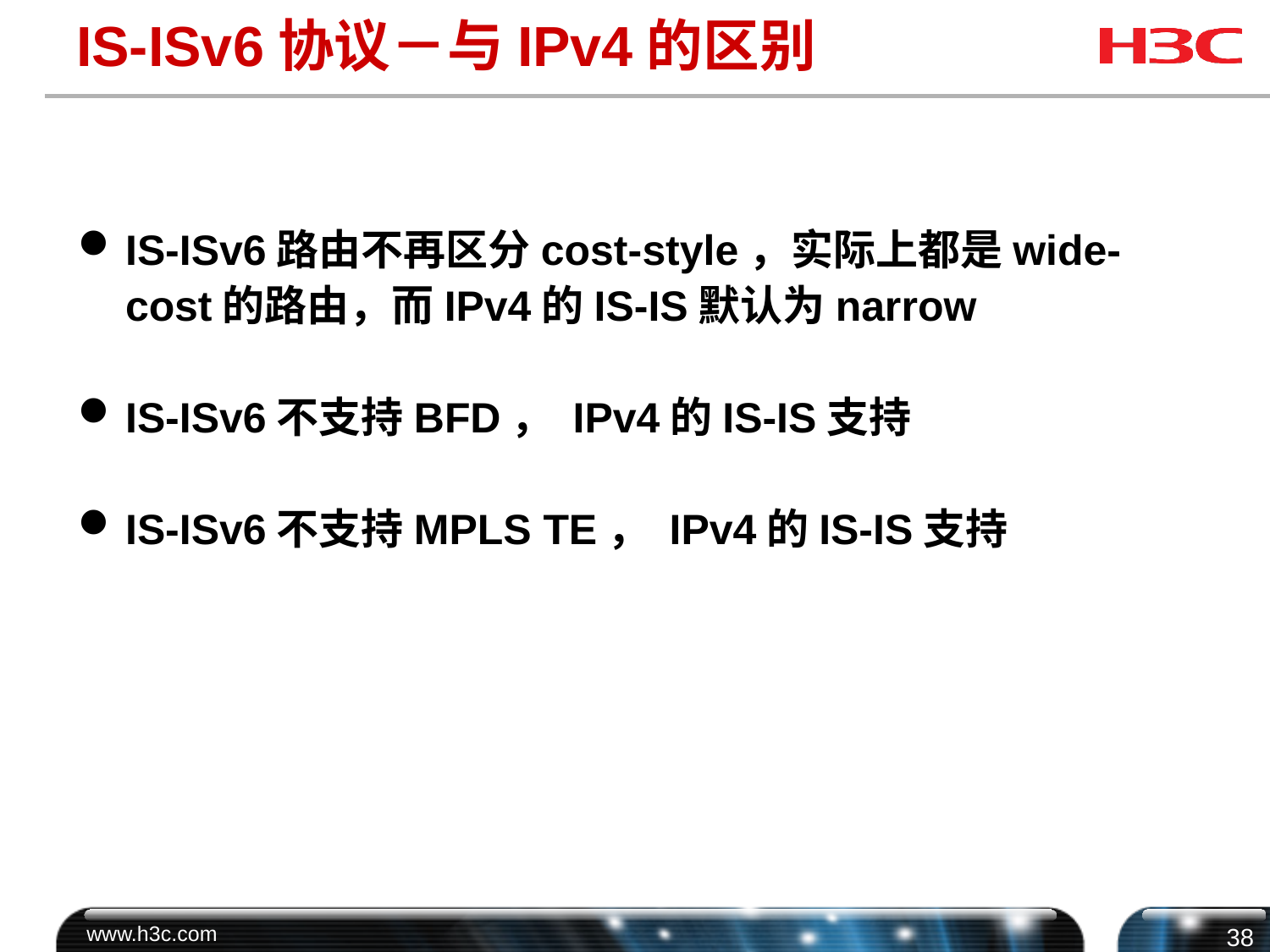

# IS-ISv6协议－与IPv4的区别
IS-ISv6路由不再区分cost-style，实际上都是wide-cost的路由，而IPv4的IS-IS默认为narrow

IS-ISv6不支持BFD， IPv4的IS-IS支持

IS-ISv6不支持MPLS TE， IPv4的IS-IS支持